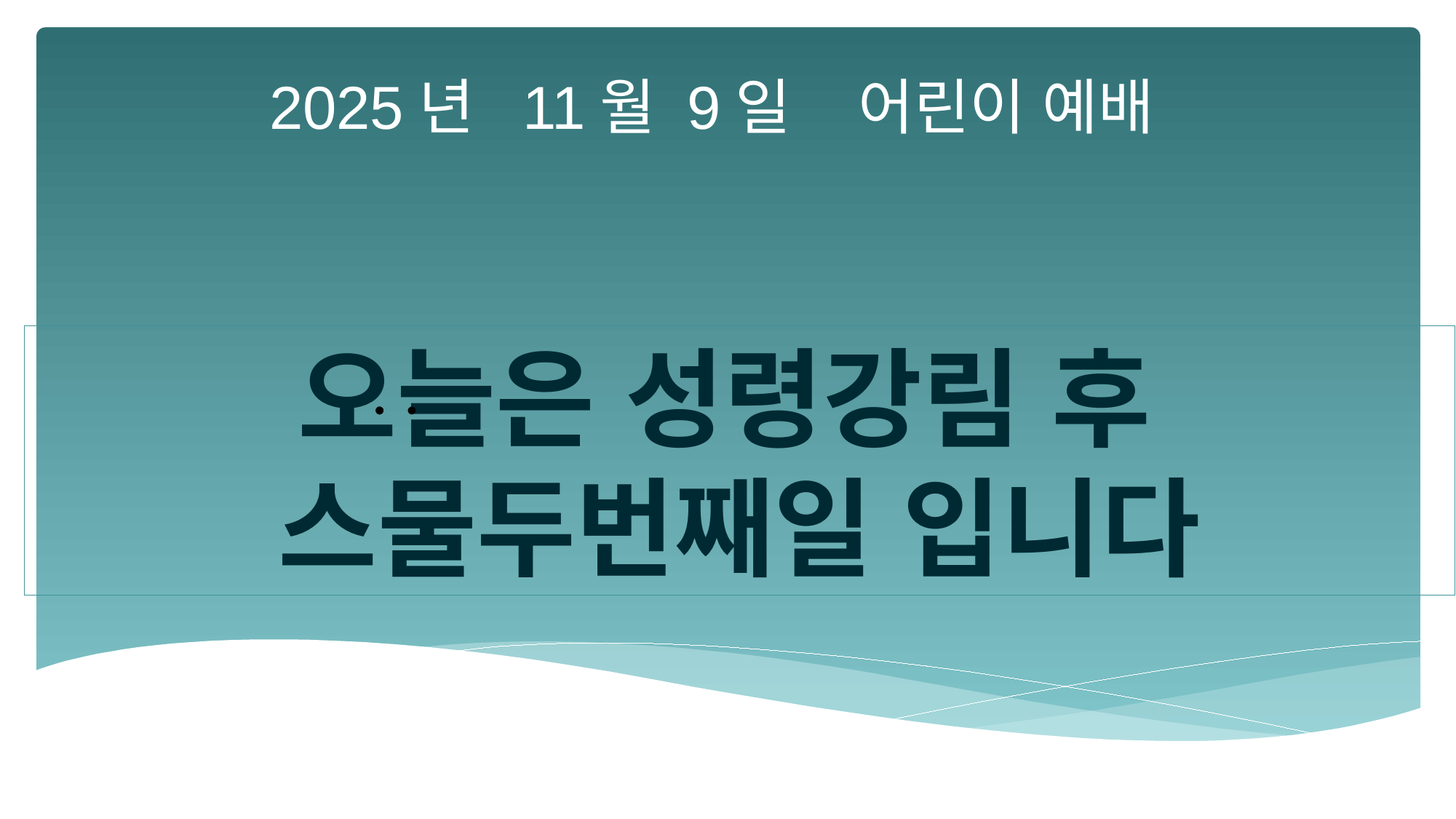

2025년  11월 9일    어린이 예배
오늘은 성령강림 후
스물두번째일 입니다
•
•
•